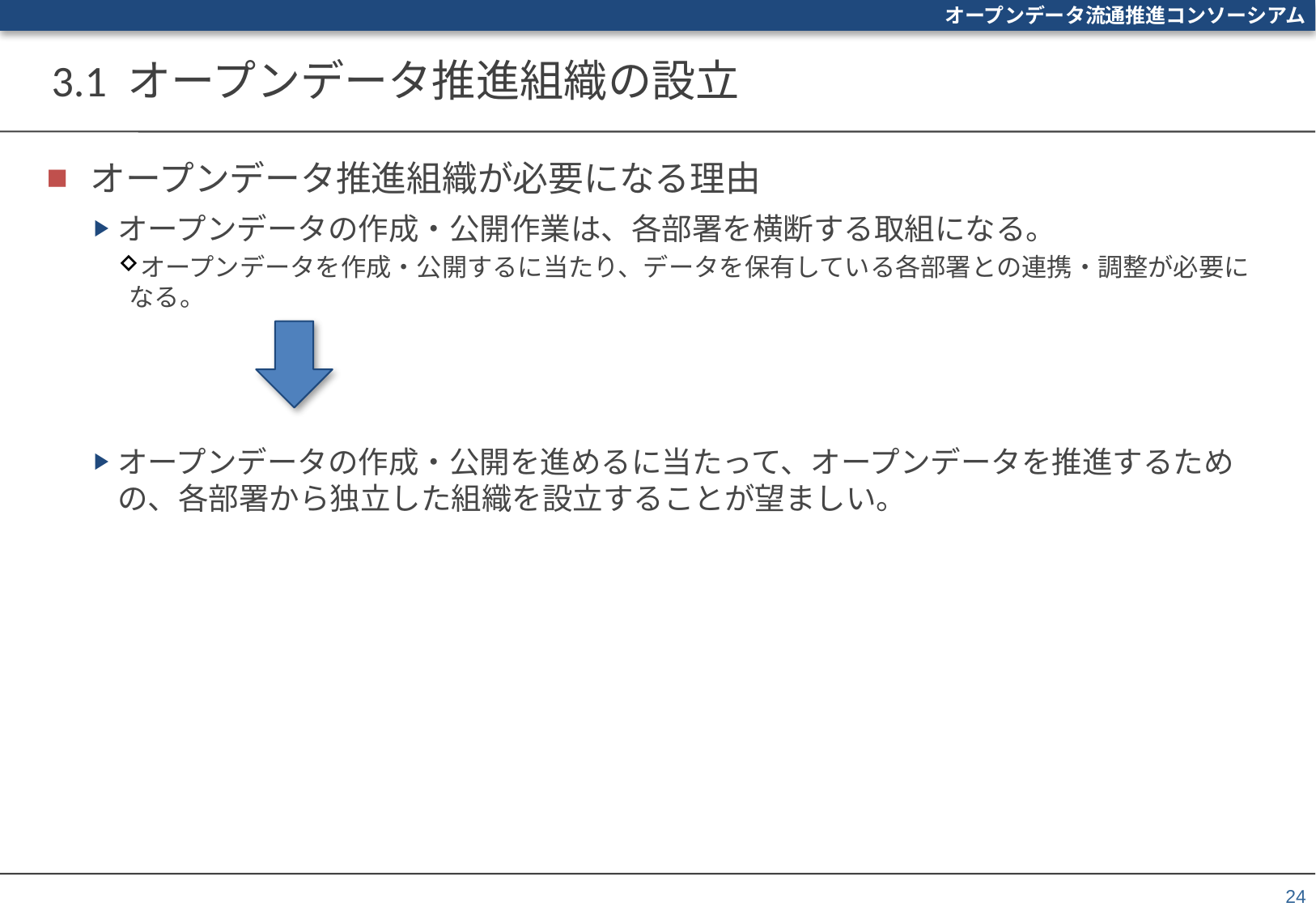

# 3.1 オープンデータ推進組織の設立
オープンデータ推進組織が必要になる理由
オープンデータの作成・公開作業は、各部署を横断する取組になる。
オープンデータを作成・公開するに当たり、データを保有している各部署との連携・調整が必要になる。

オープンデータの作成・公開を進めるに当たって、オープンデータを推進するための、各部署から独立した組織を設立することが望ましい。

24